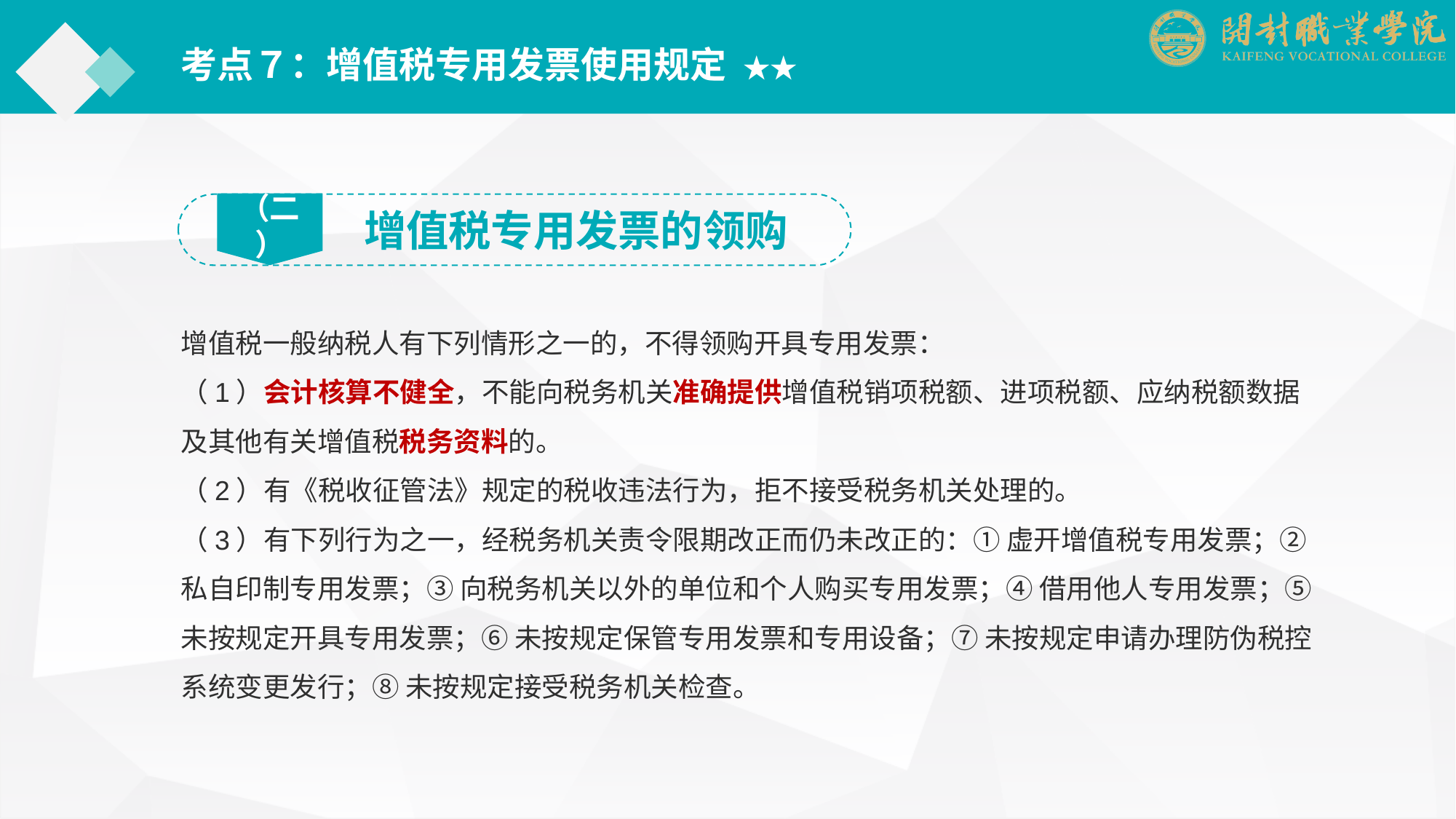

考点７：增值税专用发票使用规定  ★★
（二）

增值税专用发票的领购
增值税一般纳税人有下列情形之一的，不得领购开具专用发票：
（1）会计核算不健全，不能向税务机关准确提供增值税销项税额、进项税额、应纳税额数据及其他有关增值税税务资料的。
（2）有《税收征管法》规定的税收违法行为，拒不接受税务机关处理的。
（3）有下列行为之一，经税务机关责令限期改正而仍未改正的：① 虚开增值税专用发票；② 私自印制专用发票；③ 向税务机关以外的单位和个人购买专用发票；④ 借用他人专用发票；⑤ 未按规定开具专用发票；⑥ 未按规定保管专用发票和专用设备；⑦ 未按规定申请办理防伪税控系统变更发行；⑧ 未按规定接受税务机关检查。